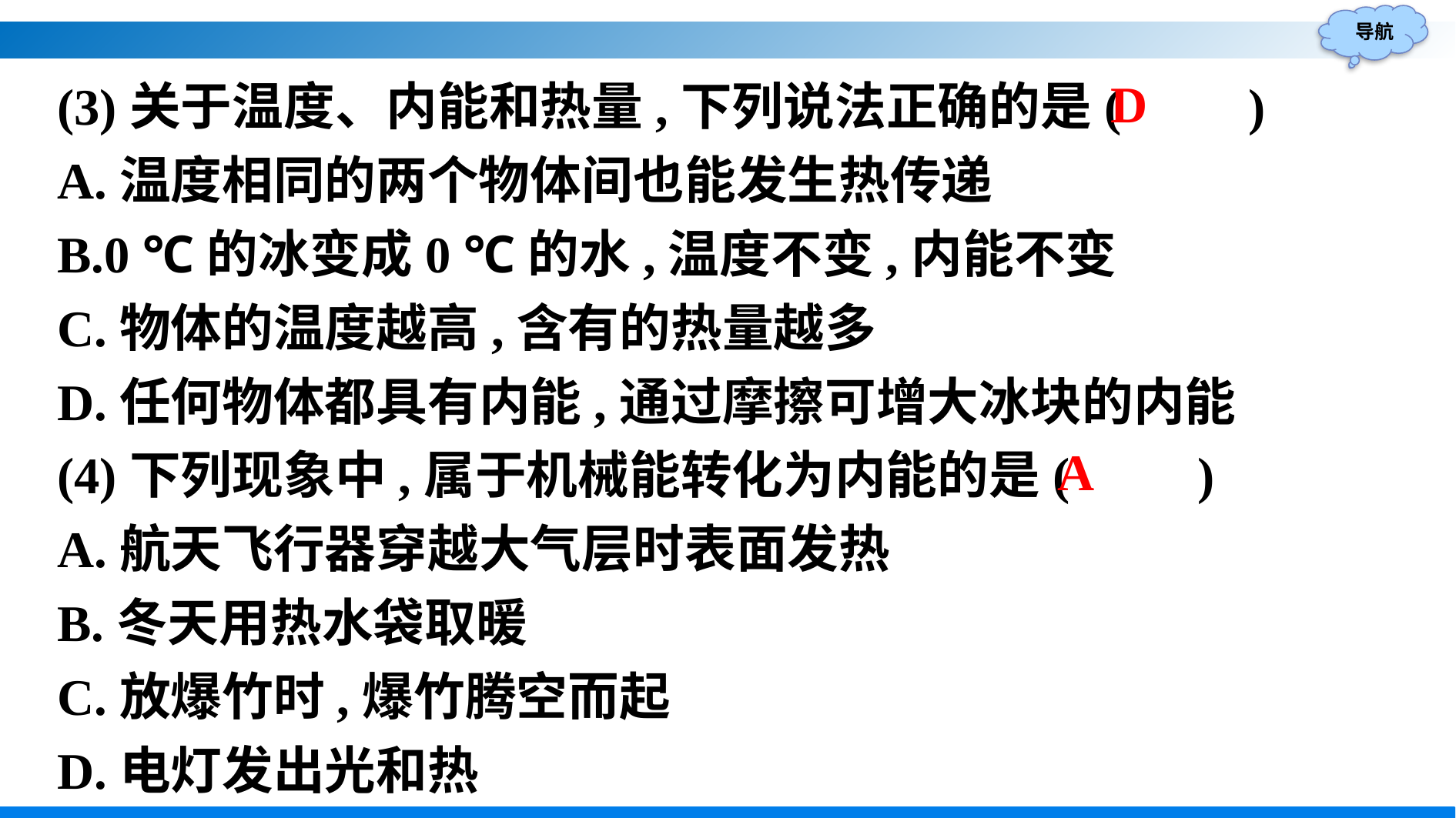

(3)关于温度、内能和热量,下列说法正确的是(　　)
A.温度相同的两个物体间也能发生热传递
B.0 ℃的冰变成0 ℃的水,温度不变,内能不变
C.物体的温度越高,含有的热量越多
D.任何物体都具有内能,通过摩擦可增大冰块的内能
(4)下列现象中,属于机械能转化为内能的是(　　)
A.航天飞行器穿越大气层时表面发热
B.冬天用热水袋取暖
C.放爆竹时,爆竹腾空而起
D.电灯发出光和热
D
A